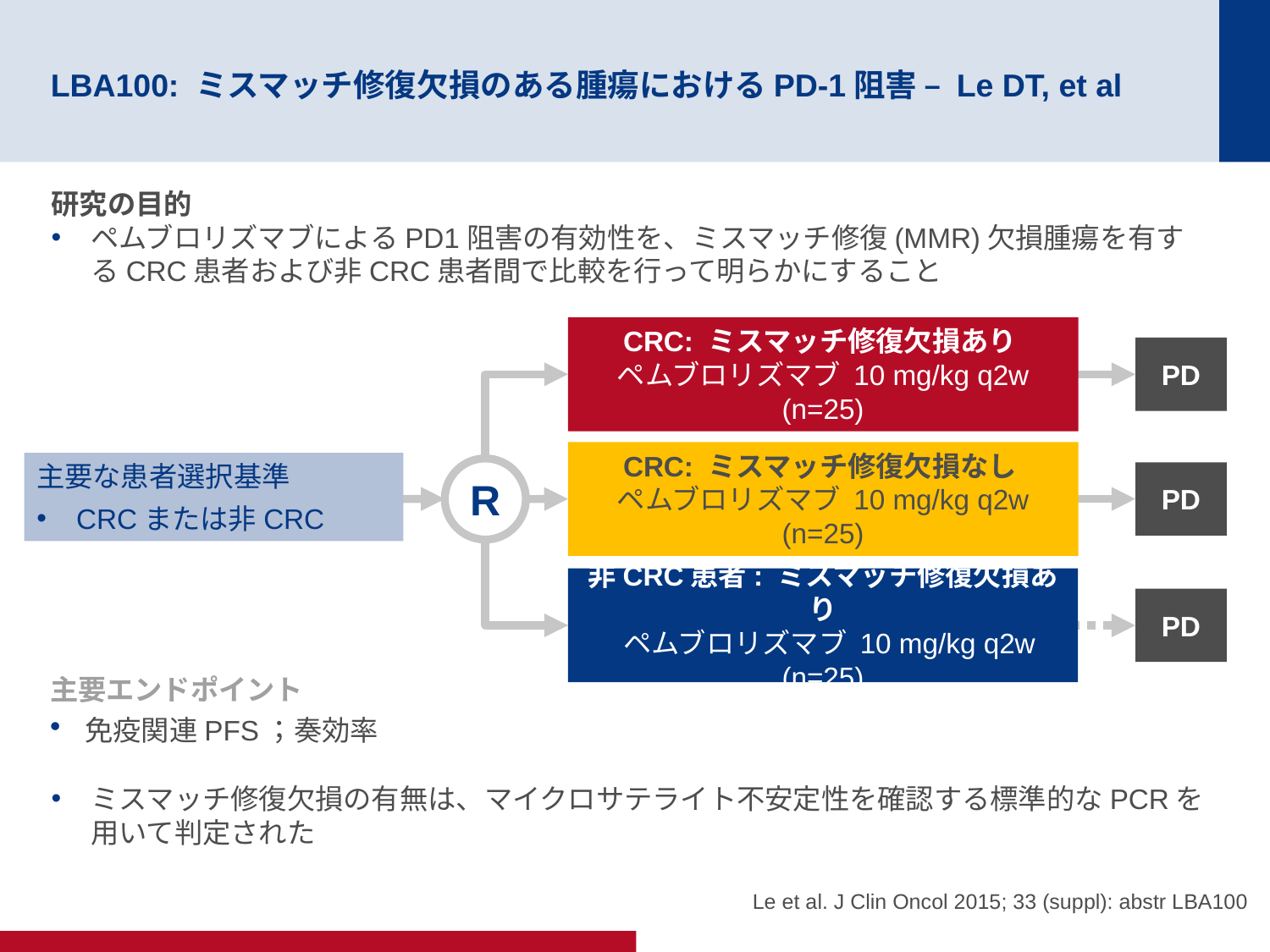

# LBA100: ミスマッチ修復欠損のある腫瘍におけるPD-1阻害 – Le DT, et al
研究の目的
ペムブロリズマブによるPD1阻害の有効性を、ミスマッチ修復(MMR)欠損腫瘍を有するCRC患者および非CRC患者間で比較を行って明らかにすること

ミスマッチ修復欠損の有無は、マイクロサテライト不安定性を確認する標準的なPCRを用いて判定された
CRC: ミスマッチ修復欠損あり
ペムブロリズマブ 10 mg/kg q2w
(n=25)
PD
CRC: ミスマッチ修復欠損なし
ペムブロリズマブ 10 mg/kg q2w
(n=25)
主要な患者選択基準
CRCまたは非CRC
R
PD
非CRC患者: ミスマッチ修復欠損あり
 ペムブロリズマブ 10 mg/kg q2w
(n=25)
PD
主要エンドポイント
免疫関連PFS；奏効率
Le et al. J Clin Oncol 2015; 33 (suppl): abstr LBA100